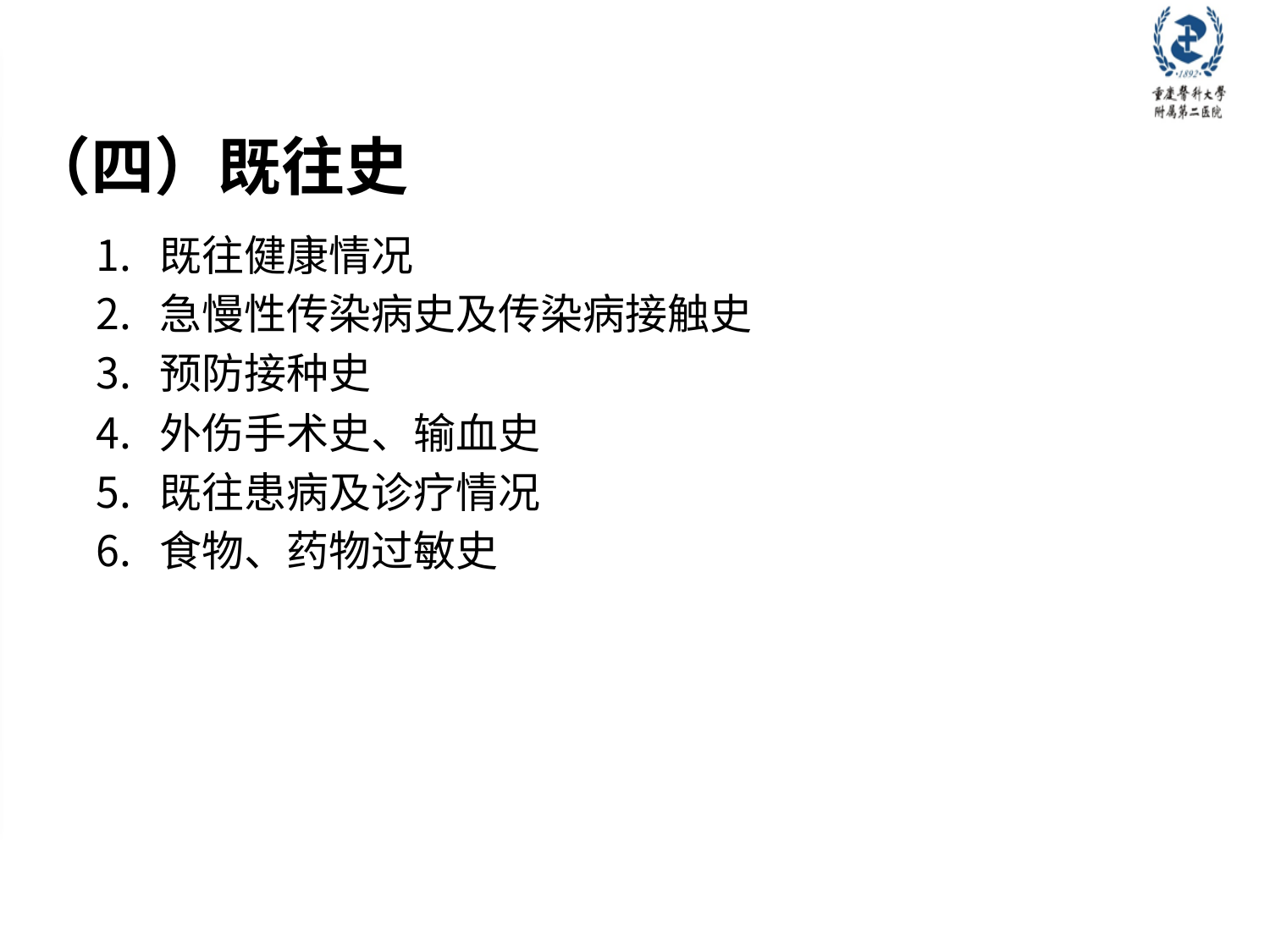

# （四）既往史
既往健康情况
急慢性传染病史及传染病接触史
预防接种史
外伤手术史、输血史
既往患病及诊疗情况
食物、药物过敏史